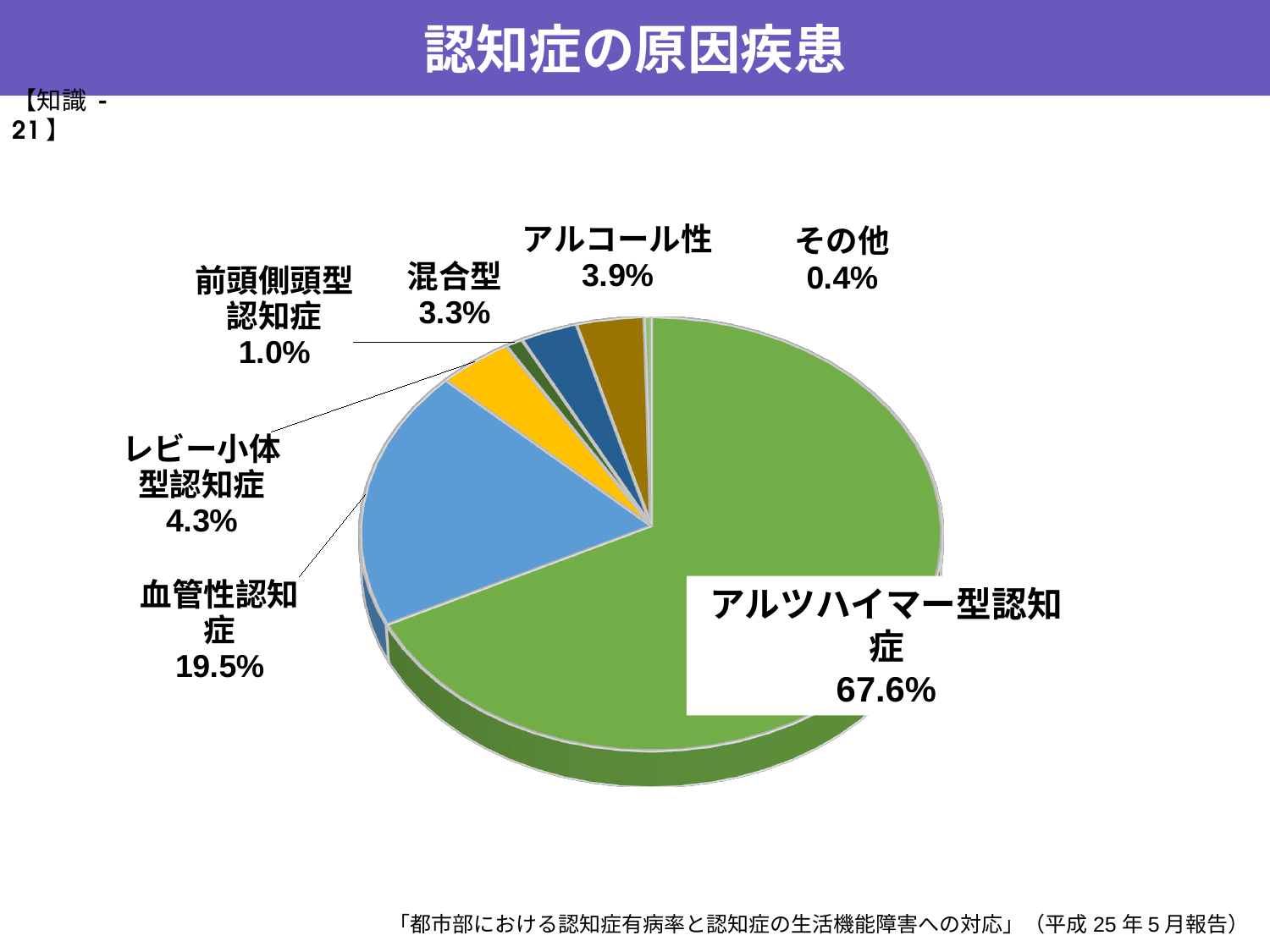

認知症の原因疾患
【知識 -21】

[unsupported chart]

アルツハイマー型認知症
67.6%
「都市部における認知症有病率と認知症の生活機能障害への対応」（平成25年5月報告）